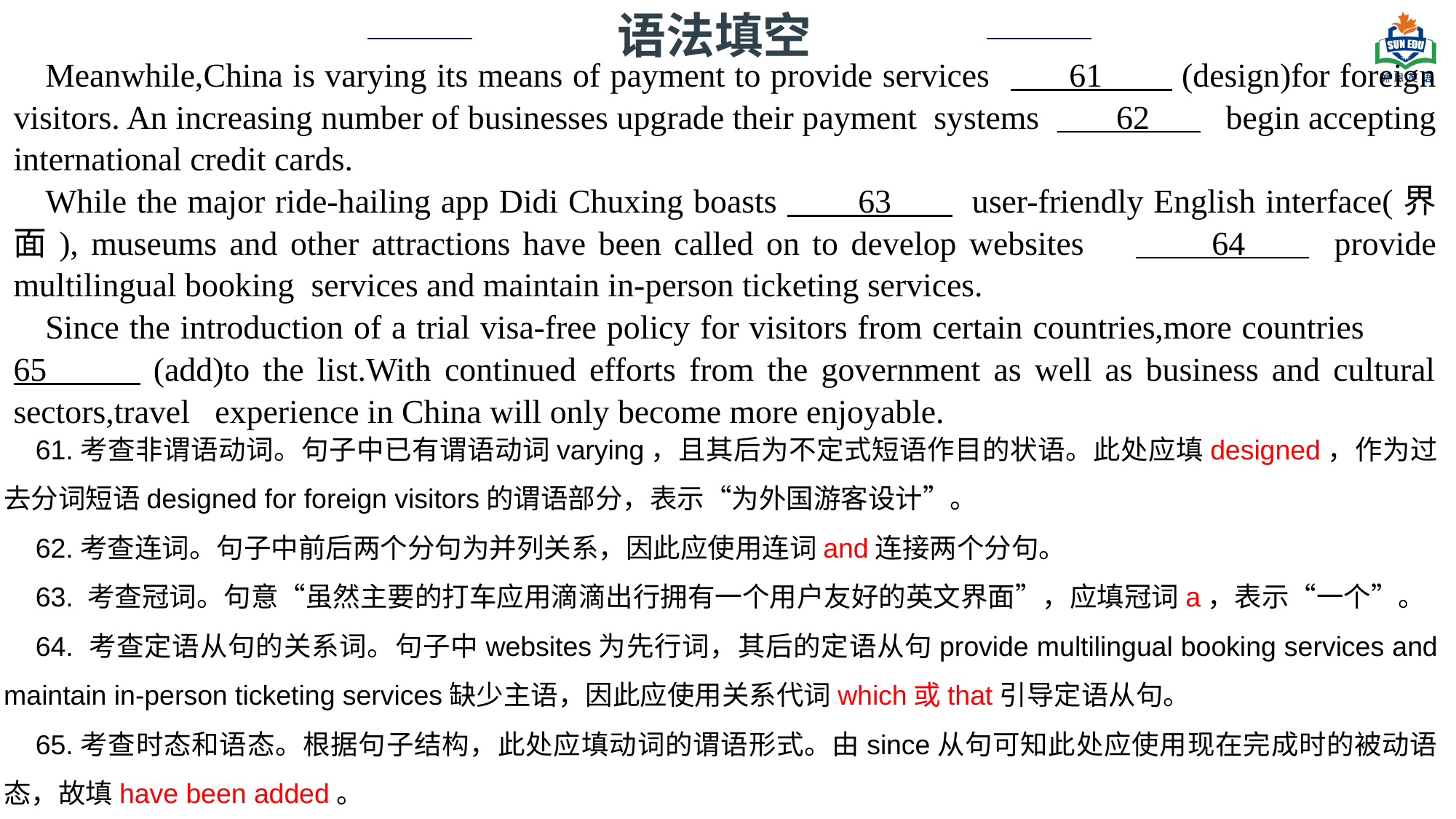

语法填空
Meanwhile,China is varying its means of payment to provide services        61        (design)for foreign visitors. An increasing number of businesses upgrade their payment  systems         62         begin accepting international credit cards.
While the major ride-hailing app Didi Chuxing boasts        63        user-friendly English interface(界面), museums and other attractions have been called on to develop websites          64       provide multilingual booking  services and maintain in-person ticketing services.
Since the introduction of a trial visa-free policy for visitors from certain countries,more countries        65        (add)to the list.With continued efforts from the government as well as business and cultural sectors,travel   experience in China will only become more enjoyable.
61.考查非谓语动词。句子中已有谓语动词varying，且其后为不定式短语作目的状语。此处应填designed，作为过去分词短语designed for foreign visitors的谓语部分，表示“为外国游客设计”。
62.考查连词。句子中前后两个分句为并列关系，因此应使用连词and连接两个分句。
63. 考查冠词。句意“虽然主要的打车应用滴滴出行拥有一个用户友好的英文界面”，应填冠词a，表示“一个”。
64. 考查定语从句的关系词。句子中websites为先行词，其后的定语从句provide multilingual booking services and maintain in-person ticketing services缺少主语，因此应使用关系代词which或that引导定语从句。
65.考查时态和语态。根据句子结构，此处应填动词的谓语形式。由since从句可知此处应使用现在完成时的被动语态，故填have been added。